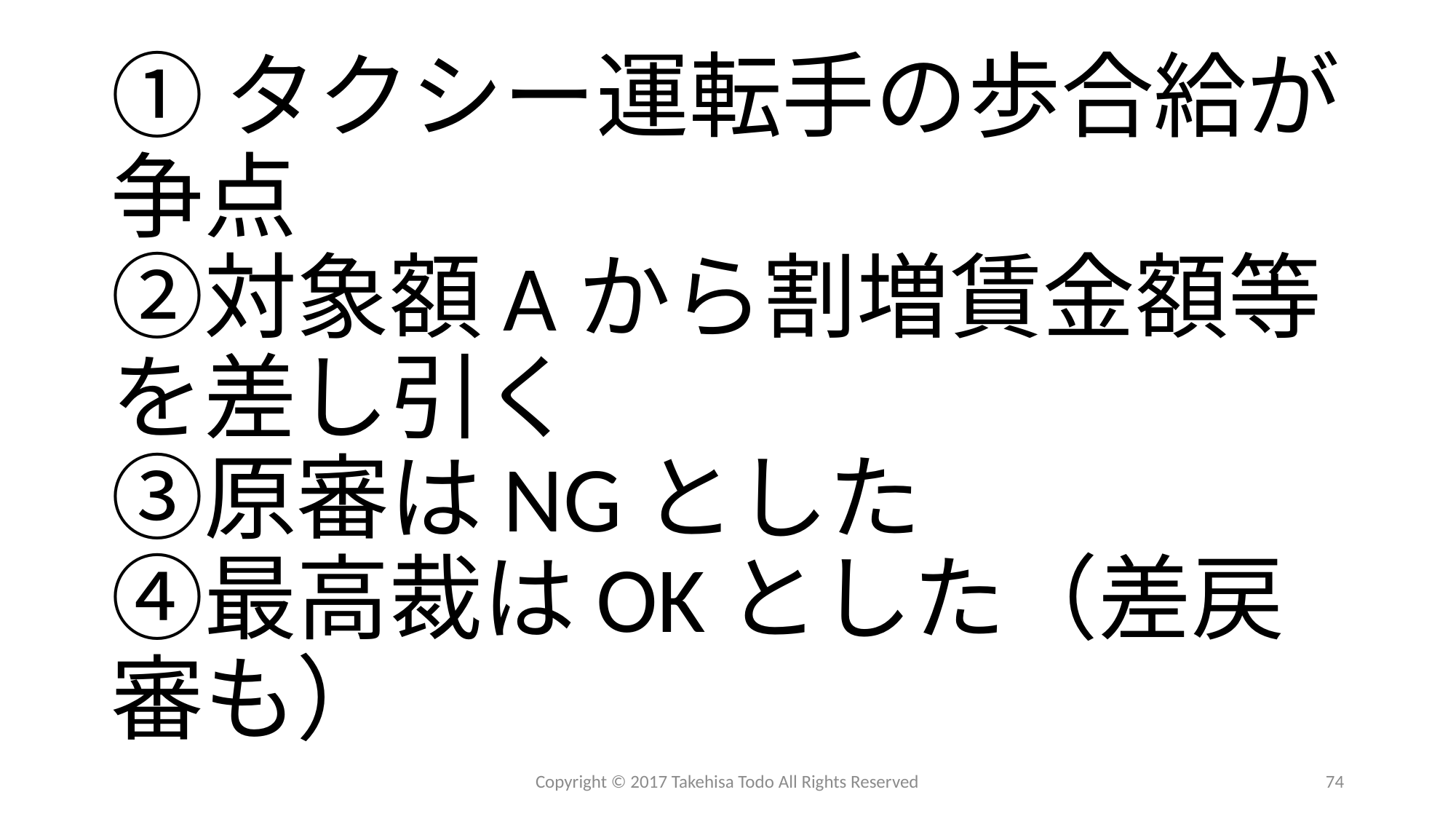

# ①タクシー運転手の歩合給が争点 ②対象額Aから割増賃金額等を差し引く ③原審はNGとした ④最高裁はOKとした（差戻審も）
Copyright © 2017 Takehisa Todo All Rights Reserved
74